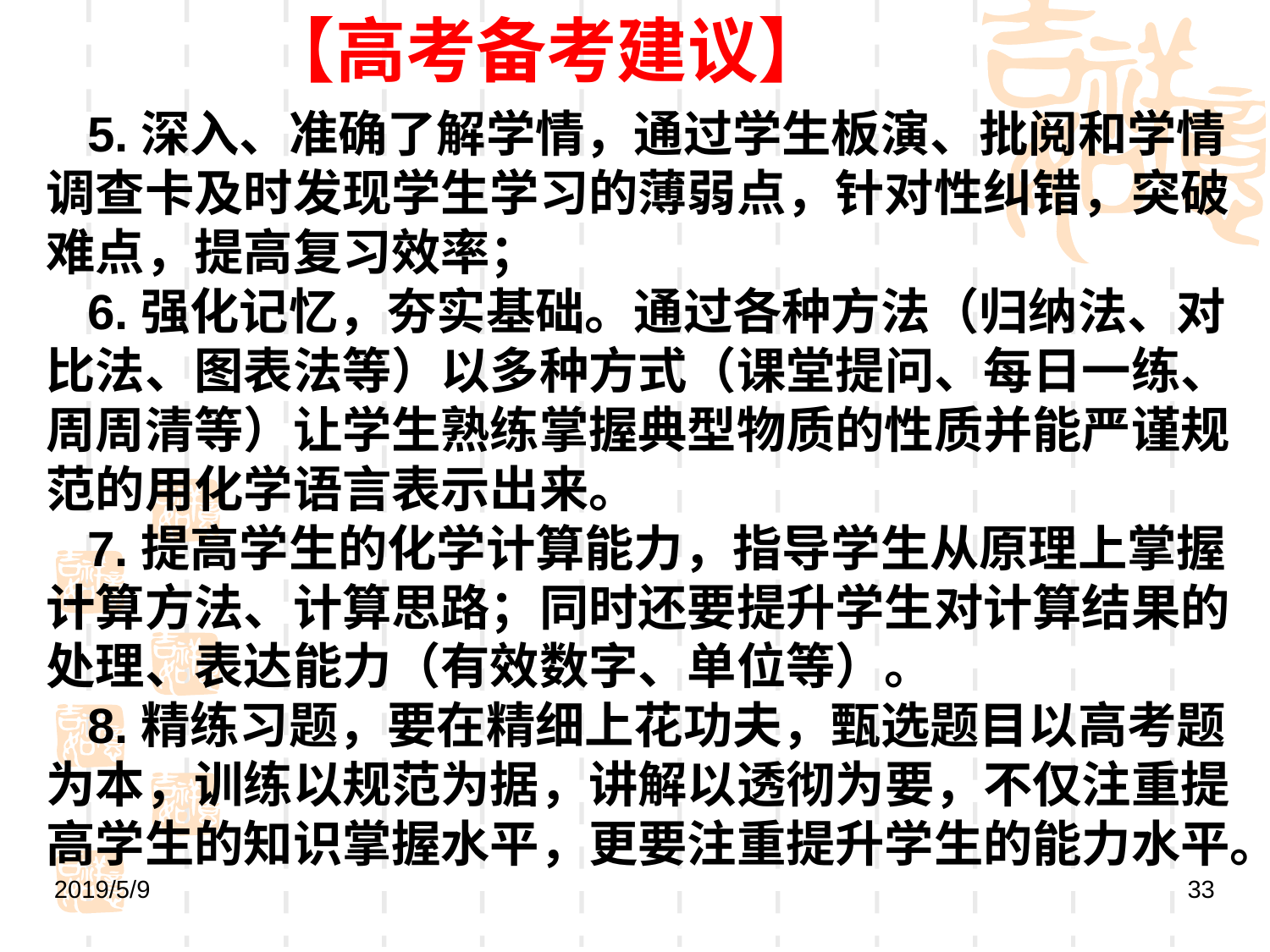

【高考备考建议】
   5.深入、准确了解学情，通过学生板演、批阅和学情调查卡及时发现学生学习的薄弱点，针对性纠错，突破难点，提高复习效率；
   6.强化记忆，夯实基础。通过各种方法（归纳法、对比法、图表法等）以多种方式（课堂提问、每日一练、周周清等）让学生熟练掌握典型物质的性质并能严谨规范的用化学语言表示出来。
   7.提高学生的化学计算能力，指导学生从原理上掌握计算方法、计算思路；同时还要提升学生对计算结果的处理、表达能力（有效数字、单位等）。
   8.精练习题，要在精细上花功夫，甄选题目以高考题为本，训练以规范为据，讲解以透彻为要，不仅注重提高学生的知识掌握水平，更要注重提升学生的能力水平。

2019/5/9
33